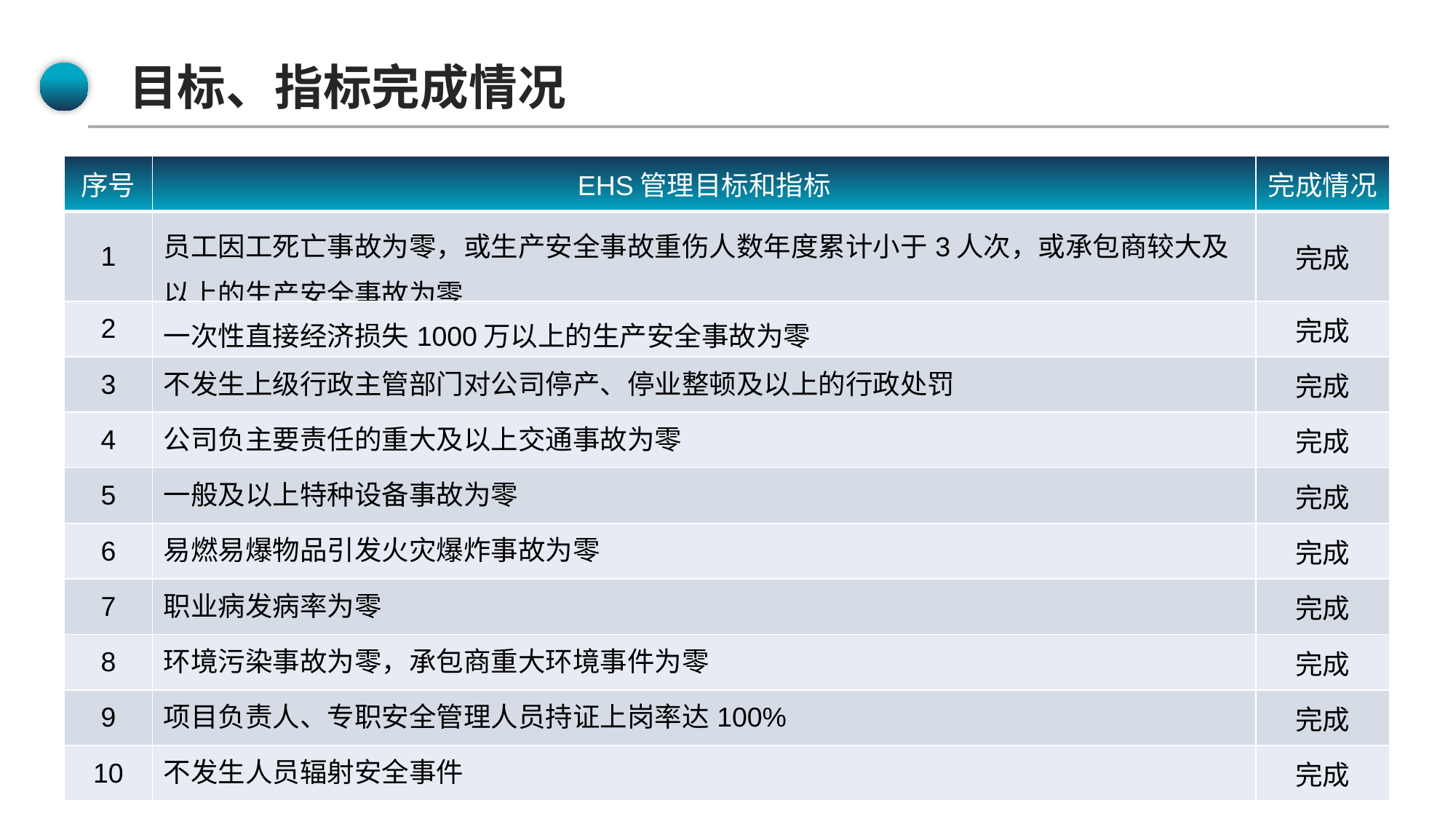

目标、指标完成情况

| 序号 | EHS管理目标和指标 | 完成情况 |
| --- | --- | --- |
| 1 | 员工因工死亡事故为零，或生产安全事故重伤人数年度累计小于3人次，或承包商较大及以上的生产安全事故为零 | 完成 |
| 2 | 一次性直接经济损失1000万以上的生产安全事故为零 | 完成 |
| 3 | 不发生上级行政主管部门对公司停产、停业整顿及以上的行政处罚 | 完成 |
| 4 | 公司负主要责任的重大及以上交通事故为零 | 完成 |
| 5 | 一般及以上特种设备事故为零 | 完成 |
| 6 | 易燃易爆物品引发火灾爆炸事故为零 | 完成 |
| 7 | 职业病发病率为零 | 完成 |
| 8 | 环境污染事故为零，承包商重大环境事件为零 | 完成 |
| 9 | 项目负责人、专职安全管理人员持证上岗率达100% | 完成 |
| 10 | 不发生人员辐射安全事件 | 完成 |